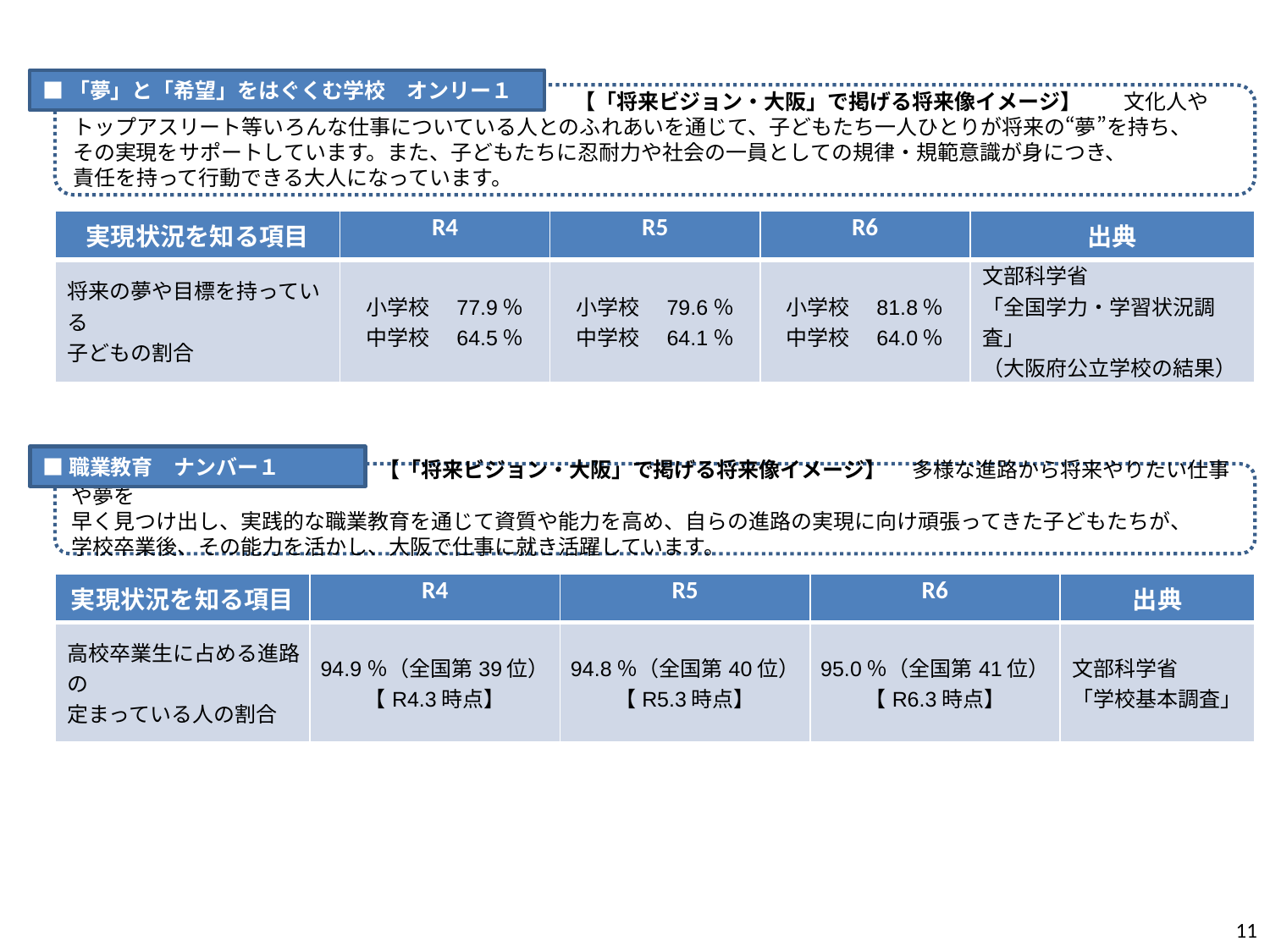

■「夢」と「希望」をはぐくむ学校　オンリー１
　　　　　　　　　　　　　　　　　　　  　【「将来ビジョン・大阪」で掲げる将来像イメージ】　　文化人や
トップアスリート等いろんな仕事についている人とのふれあいを通じて、子どもたち一人ひとりが将来の“夢”を持ち、
その実現をサポートしています。また、子どもたちに忍耐力や社会の一員としての規律・規範意識が身につき、
責任を持って行動できる大人になっています。
| 実現状況を知る項目 | R4 | R5 | R6 | 出典 |
| --- | --- | --- | --- | --- |
| 将来の夢や目標を持っている 子どもの割合 | 小学校　77.9％ 中学校　64.5％ | 小学校　79.6％ 中学校　64.1％ | 小学校　81.8％ 中学校　64.0％ | 文部科学省 「全国学力・学習状況調査」 （大阪府公立学校の結果） |
■職業教育　ナンバー１
　　　　　　　　　　　　  【「将来ビジョン・大阪」で掲げる将来像イメージ】　 多様な進路から将来やりたい仕事や夢を
早く見つけ出し、実践的な職業教育を通じて資質や能力を高め、自らの進路の実現に向け頑張ってきた子どもたちが、
学校卒業後、その能力を活かし、大阪で仕事に就き活躍しています。
| 実現状況を知る項目 | R4 | R5 | R6 | 出典 |
| --- | --- | --- | --- | --- |
| 高校卒業生に占める進路の 定まっている人の割合 | 94.9％（全国第39位） 【R4.3時点】 | 94.8％（全国第40位） 【R5.3時点】 | 95.0％（全国第41位） 【R6.3時点】 | 文部科学省 「学校基本調査」 |
11